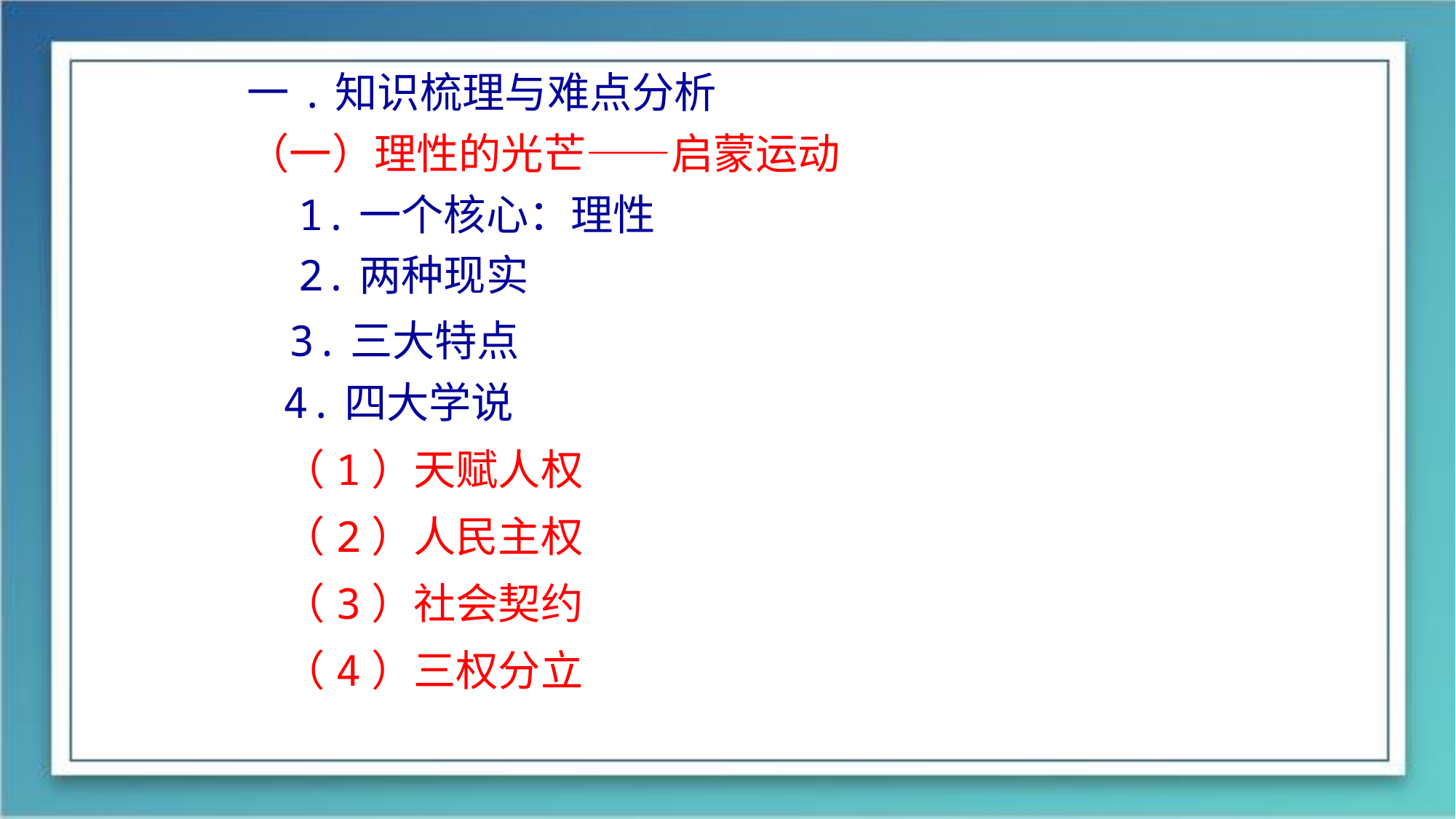

一.知识梳理与难点分析
（一）理性的光芒——启蒙运动
  1.一个核心：理性
  2.两种现实
3.三大特点
4.四大学说
（1）天赋人权
（2）人民主权
（3）社会契约
（4）三权分立